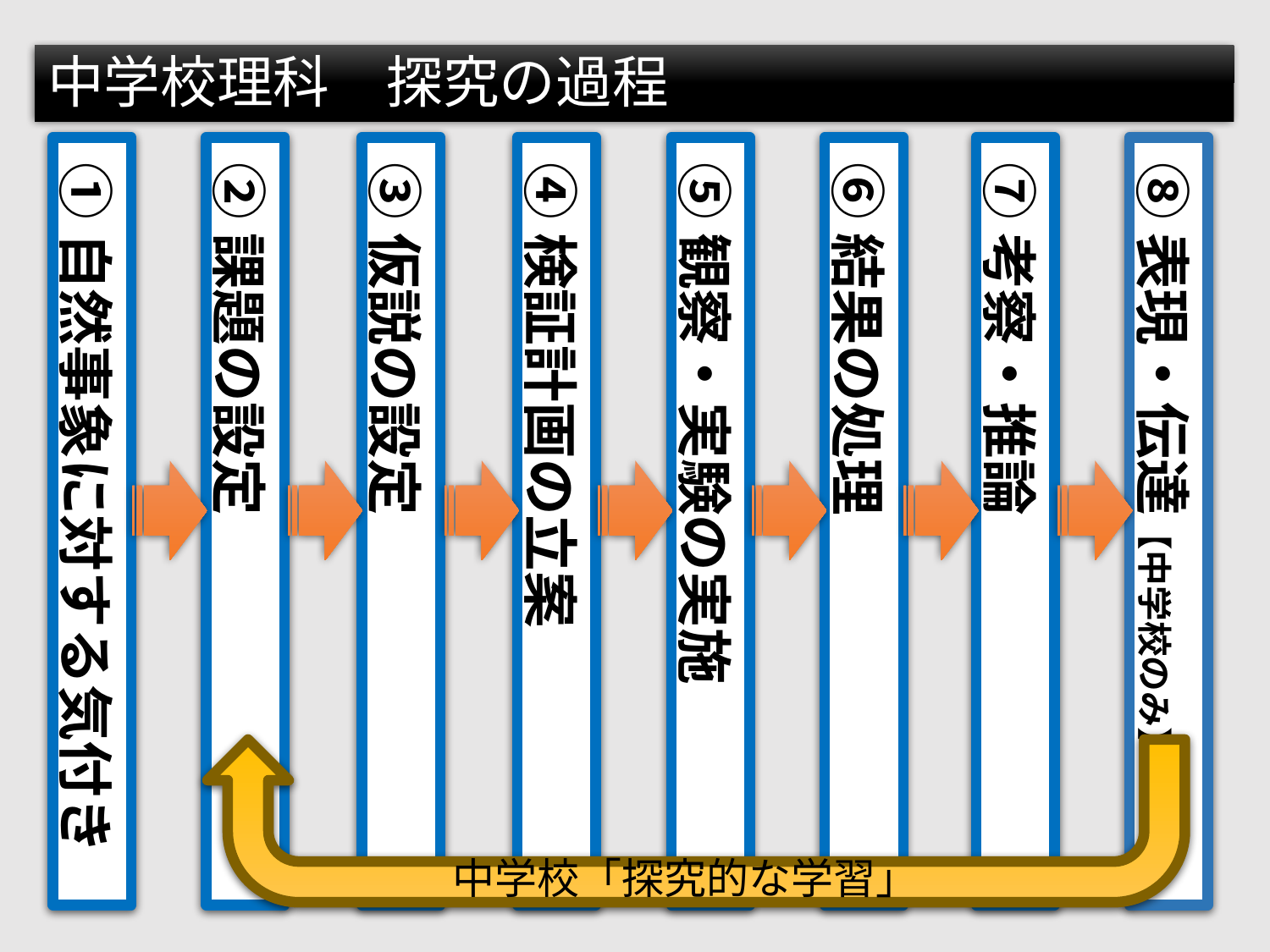

中学校理科　探究の過程
 ③仮説の設定
 ⑧表現・伝達【中学校のみ】
 ②課題の設定
 ④検証計画の立案
 ⑤観察・実験の実施
 ⑥結果の処理
 ⑦考察・推論
 ①自然事象に対する気付き

中学校「探究的な学習」